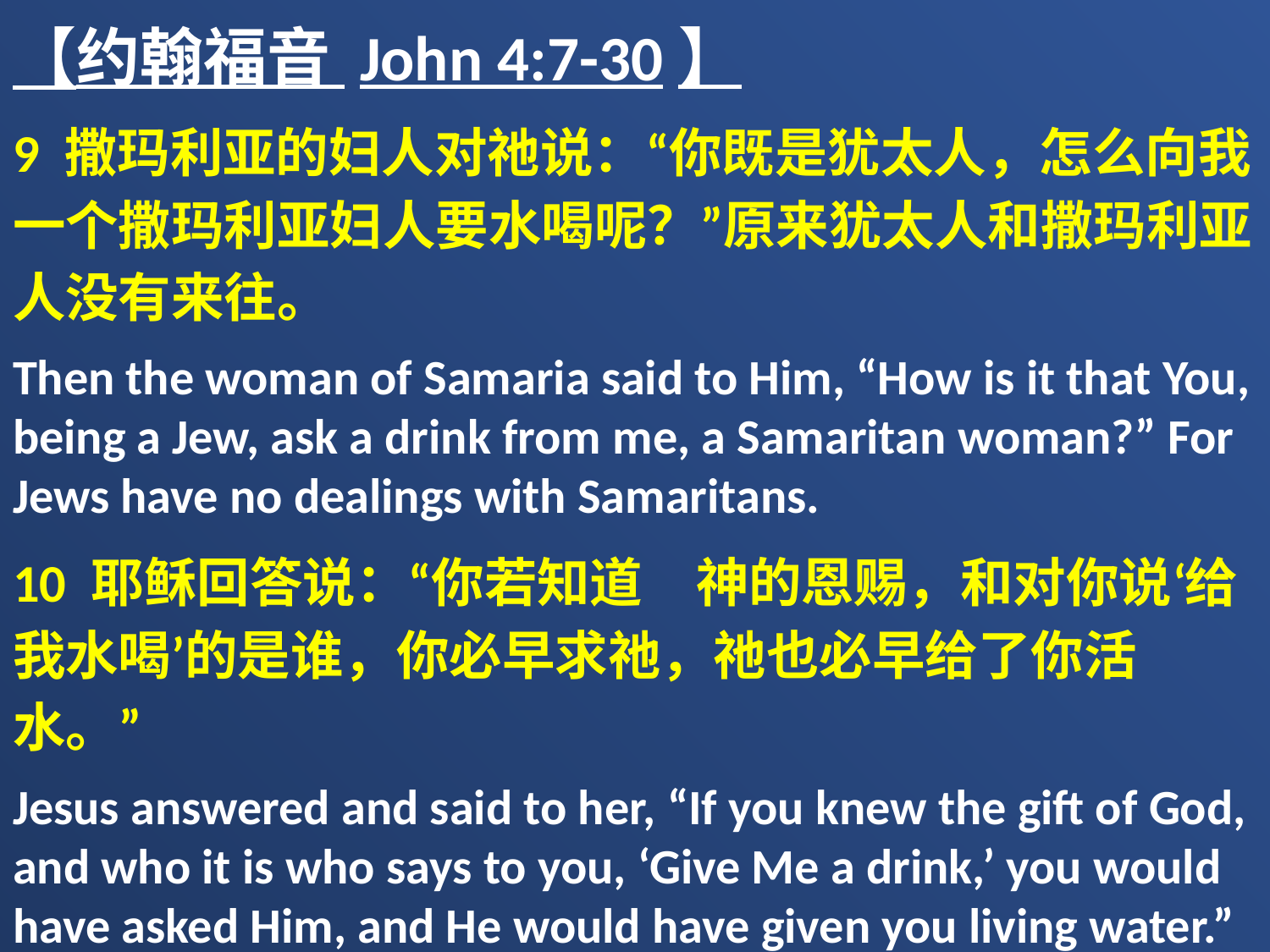

【约翰福音 John 4:7-30】
9 撒玛利亚的妇人对祂说：“你既是犹太人，怎么向我一个撒玛利亚妇人要水喝呢？”原来犹太人和撒玛利亚人没有来往。
Then the woman of Samaria said to Him, “How is it that You, being a Jew, ask a drink from me, a Samaritan woman?” For Jews have no dealings with Samaritans.
10 耶稣回答说：“你若知道　神的恩赐，和对你说‘给我水喝’的是谁，你必早求祂，祂也必早给了你活水。”
Jesus answered and said to her, “If you knew the gift of God, and who it is who says to you, ‘Give Me a drink,’ you would have asked Him, and He would have given you living water.”